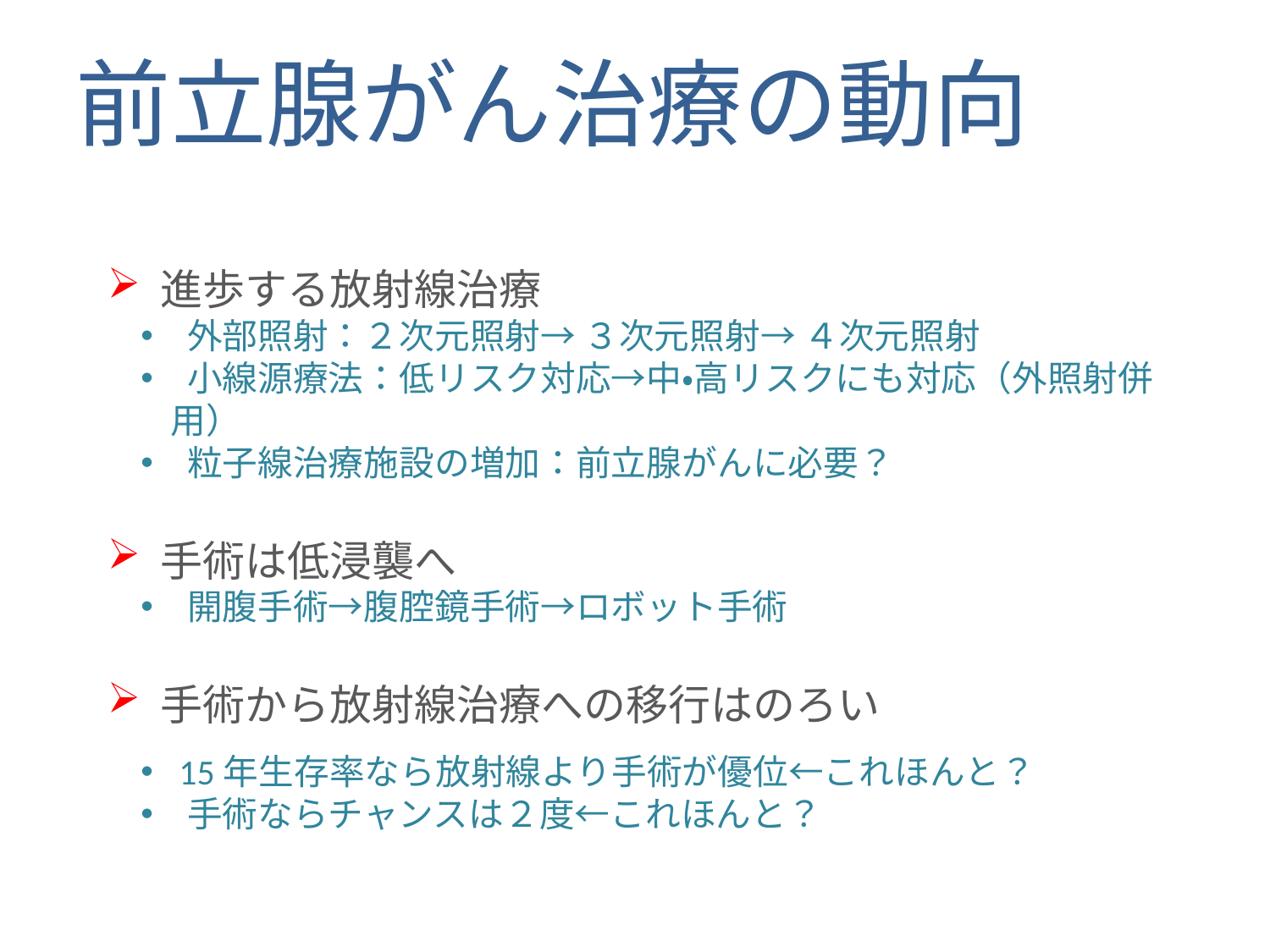

前立腺がん治療の動向
 進歩する放射線治療
 外部照射：２次元照射→ ３次元照射→ ４次元照射
 小線源療法：低リスク対応→中・高リスクにも対応（外照射併用）
 粒子線治療施設の増加：前立腺がんに必要？
 手術は低浸襲へ
 開腹手術→腹腔鏡手術→ロボット手術
 手術から放射線治療への移行はのろい
 15年生存率なら放射線より手術が優位←これほんと？
 手術ならチャンスは２度←これほんと？